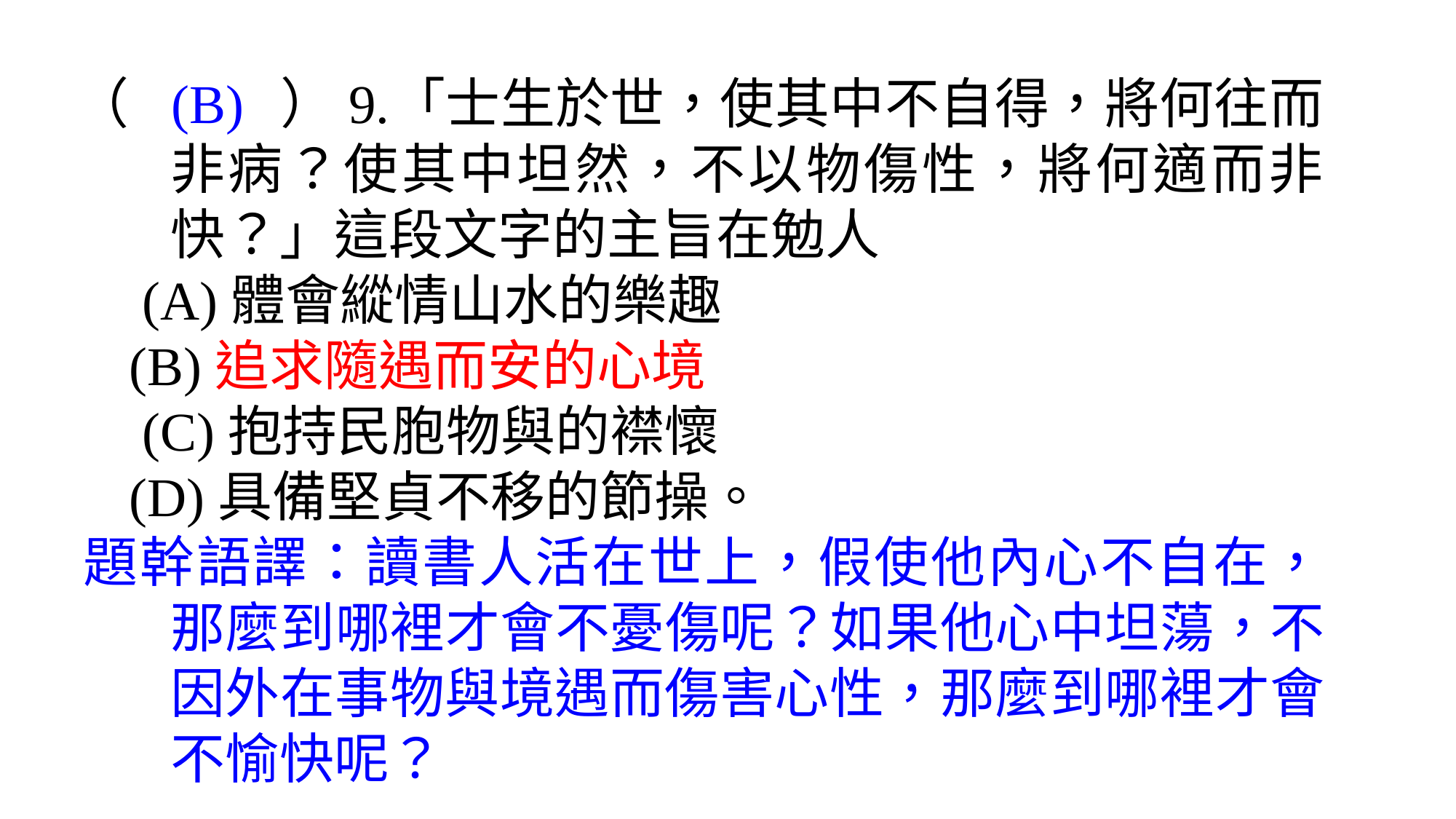

（	(B)	）9.	「士生於世，使其中不自得，將何往而非病？使其中坦然，不以物傷性，將何適而非快？」這段文字的主旨在勉人
　(A)體會縱情山水的樂趣
    (B)追求隨遇而安的心境
　(C)抱持民胞物與的襟懷
    (D)具備堅貞不移的節操。
題幹語譯：讀書人活在世上，假使他內心不自在，那麼到哪裡才會不憂傷呢？如果他心中坦蕩，不因外在事物與境遇而傷害心性，那麼到哪裡才會不愉快呢？